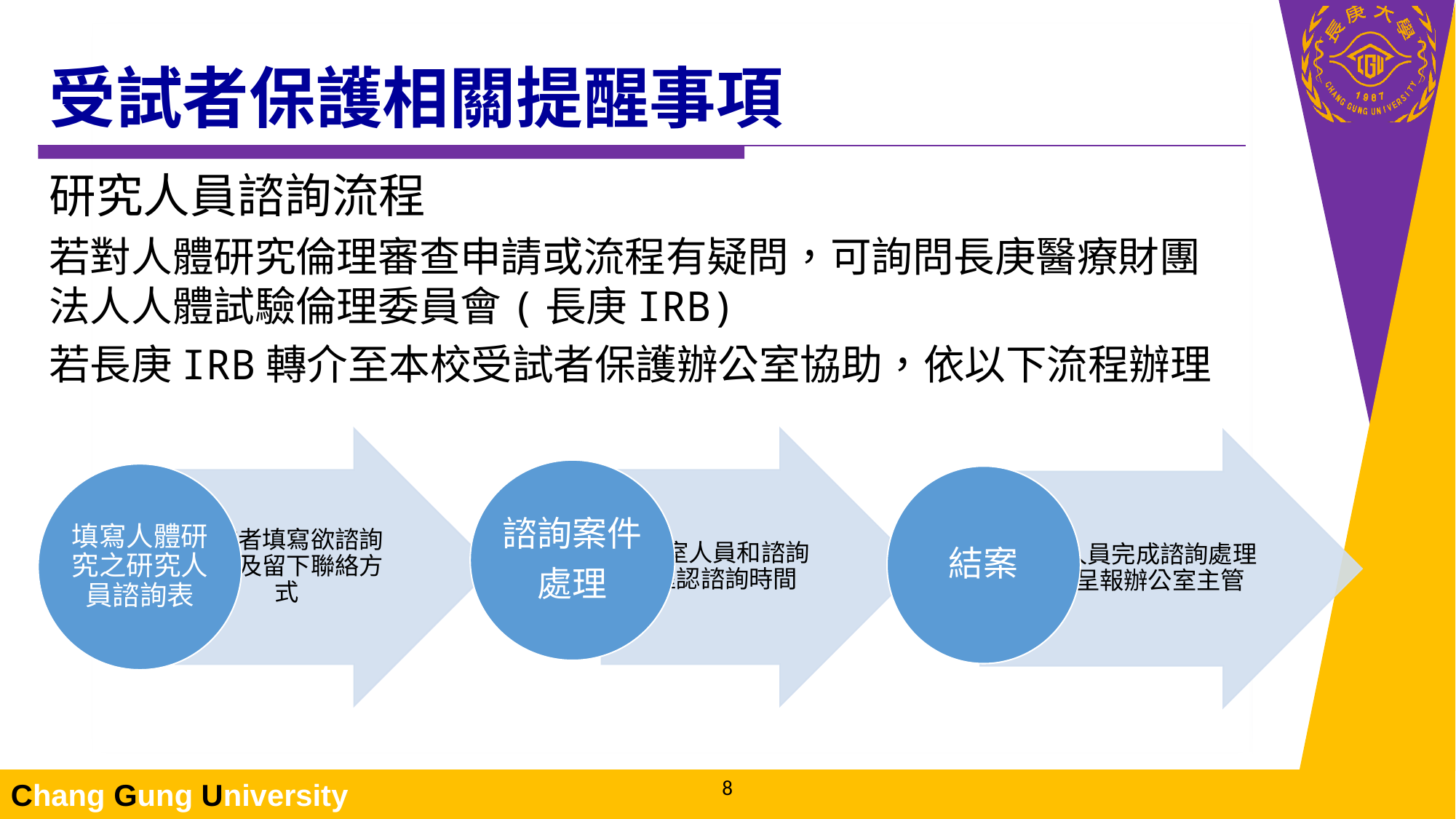

# 受試者保護相關提醒事項
研究人員諮詢流程
若對人體研究倫理審查申請或流程有疑問，可詢問長庚醫療財團法人人體試驗倫理委員會(長庚IRB)
若長庚IRB轉介至本校受試者保護辦公室協助，依以下流程辦理
諮詢者填寫欲諮詢內容及留下聯絡方式
填寫人體研究之研究人員諮詢表
辦公室人員和諮詢者確認諮詢時間
諮詢案件
處理
辦公室人員完成諮詢處理紀錄表呈報辦公室主管
結案
8